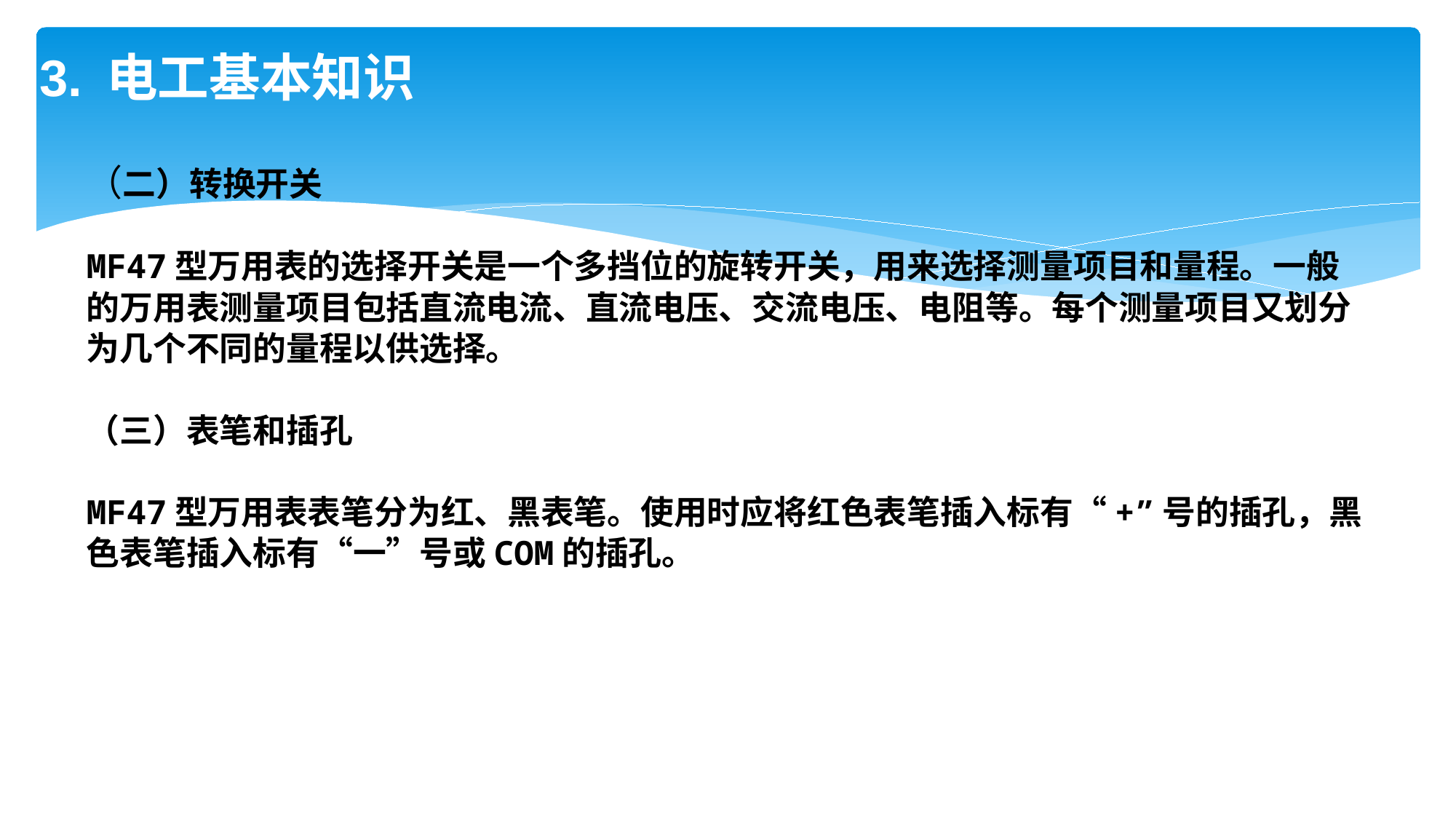

# 3. 电工基本知识
（二）转换开关

MF47型万用表的选择开关是一个多挡位的旋转开关，用来选择测量项目和量程。一般的万用表测量项目包括直流电流、直流电压、交流电压、电阻等。每个测量项目又划分为几个不同的量程以供选择。

（三）表笔和插孔

MF47型万用表表笔分为红、黑表笔。使用时应将红色表笔插入标有“+”号的插孔，黑色表笔插入标有“一”号或COM的插孔。